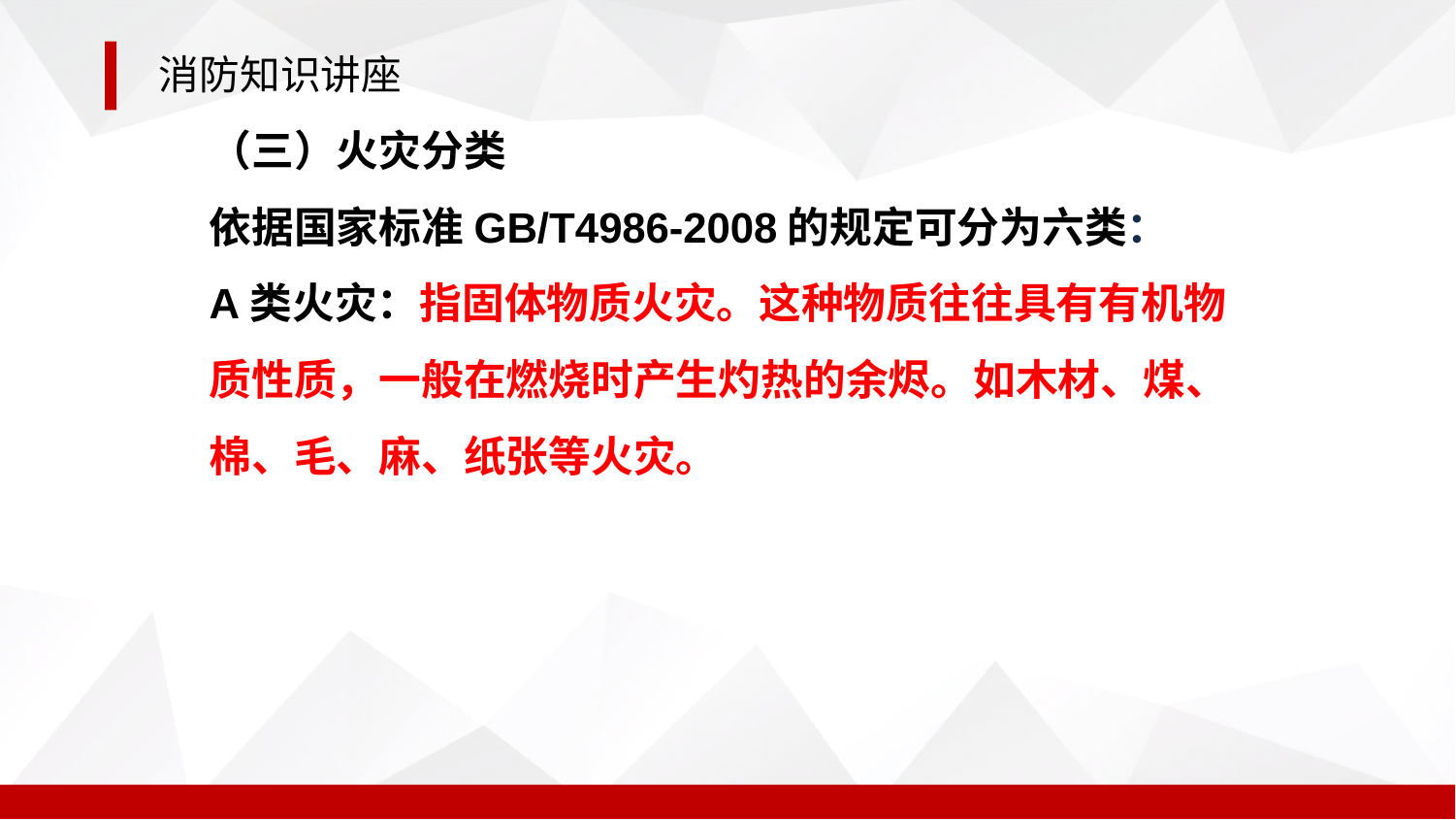

（三）火灾分类
依据国家标准GB/T4986-2008的规定可分为六类：
A类火灾：指固体物质火灾。这种物质往往具有有机物质性质，一般在燃烧时产生灼热的余烬。如木材、煤、棉、毛、麻、纸张等火灾。